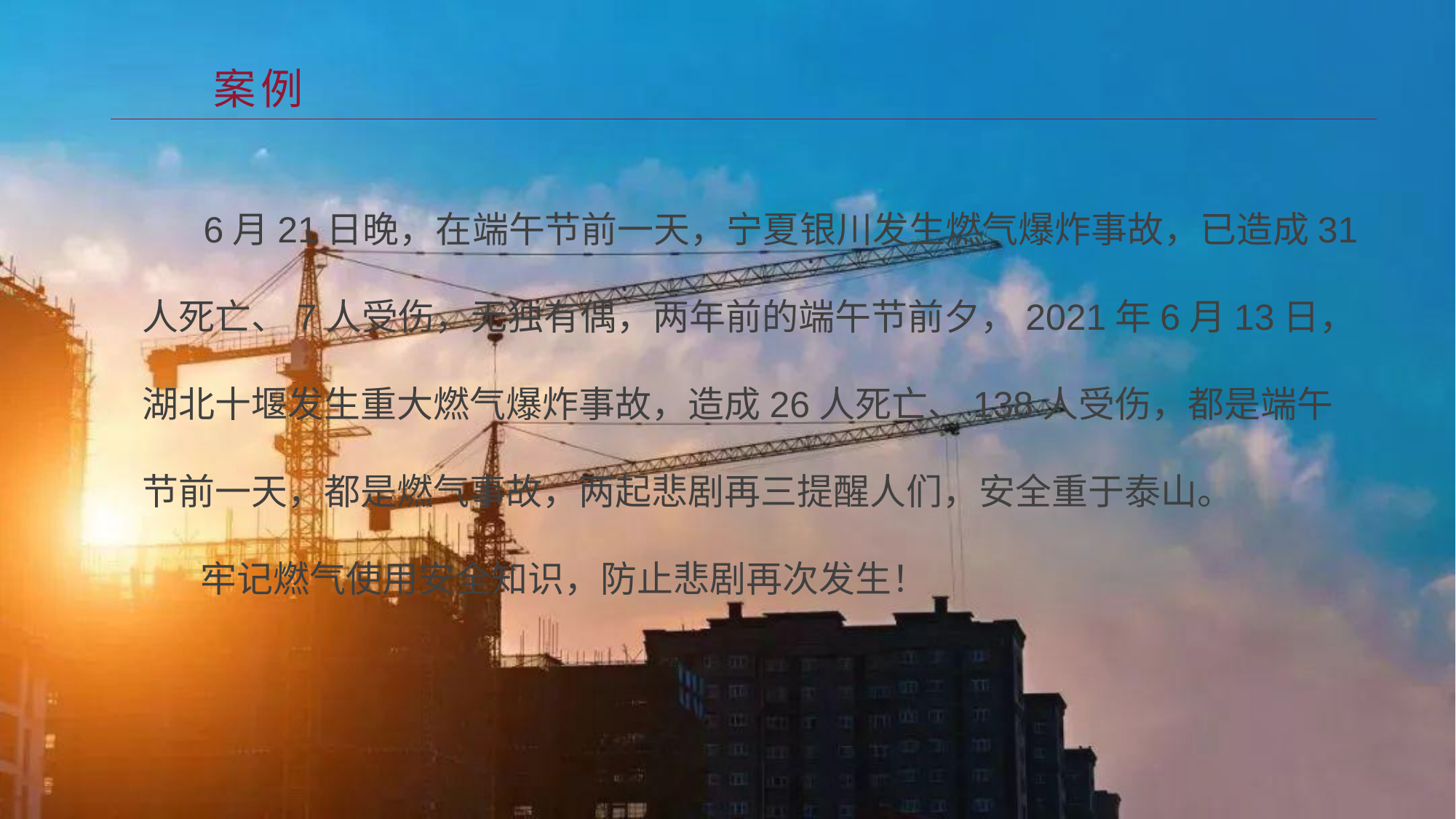

案例
      6月21日晚，在端午节前一天，宁夏银川发生燃气爆炸事故，已造成31人死亡、7人受伤，无独有偶，两年前的端午节前夕，2021年6月13日，湖北十堰发生重大燃气爆炸事故，造成26人死亡、138人受伤，都是端午节前一天，都是燃气事故，两起悲剧再三提醒人们，安全重于泰山。
      牢记燃气使用安全知识，防止悲剧再次发生！